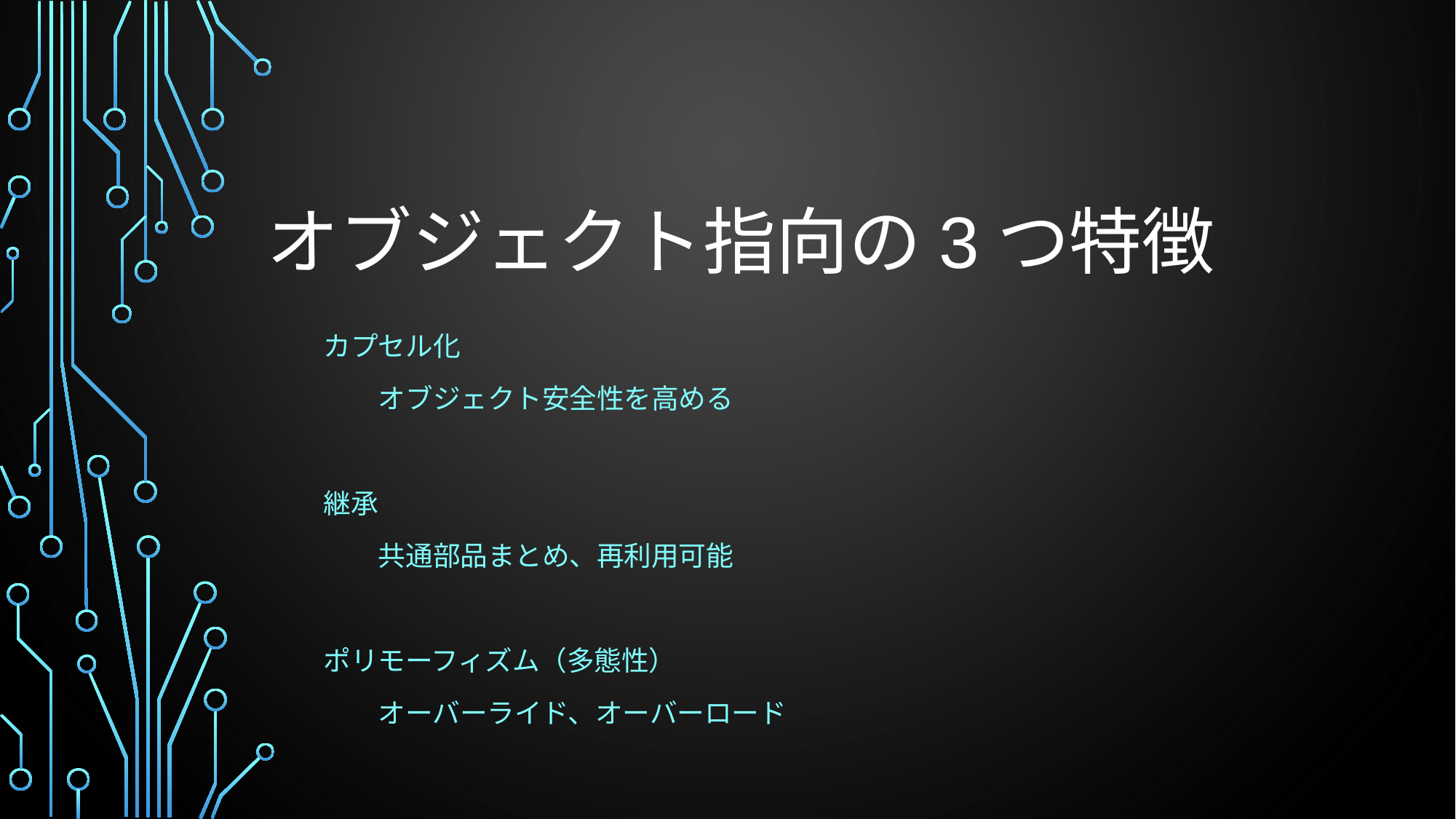

# オブジェクト指向の3つ特徴
カプセル化
　　オブジェクト安全性を高める

継承
　　共通部品まとめ、再利用可能

ポリモーフィズム（多態性）
　　オーバーライド、オーバーロード
6